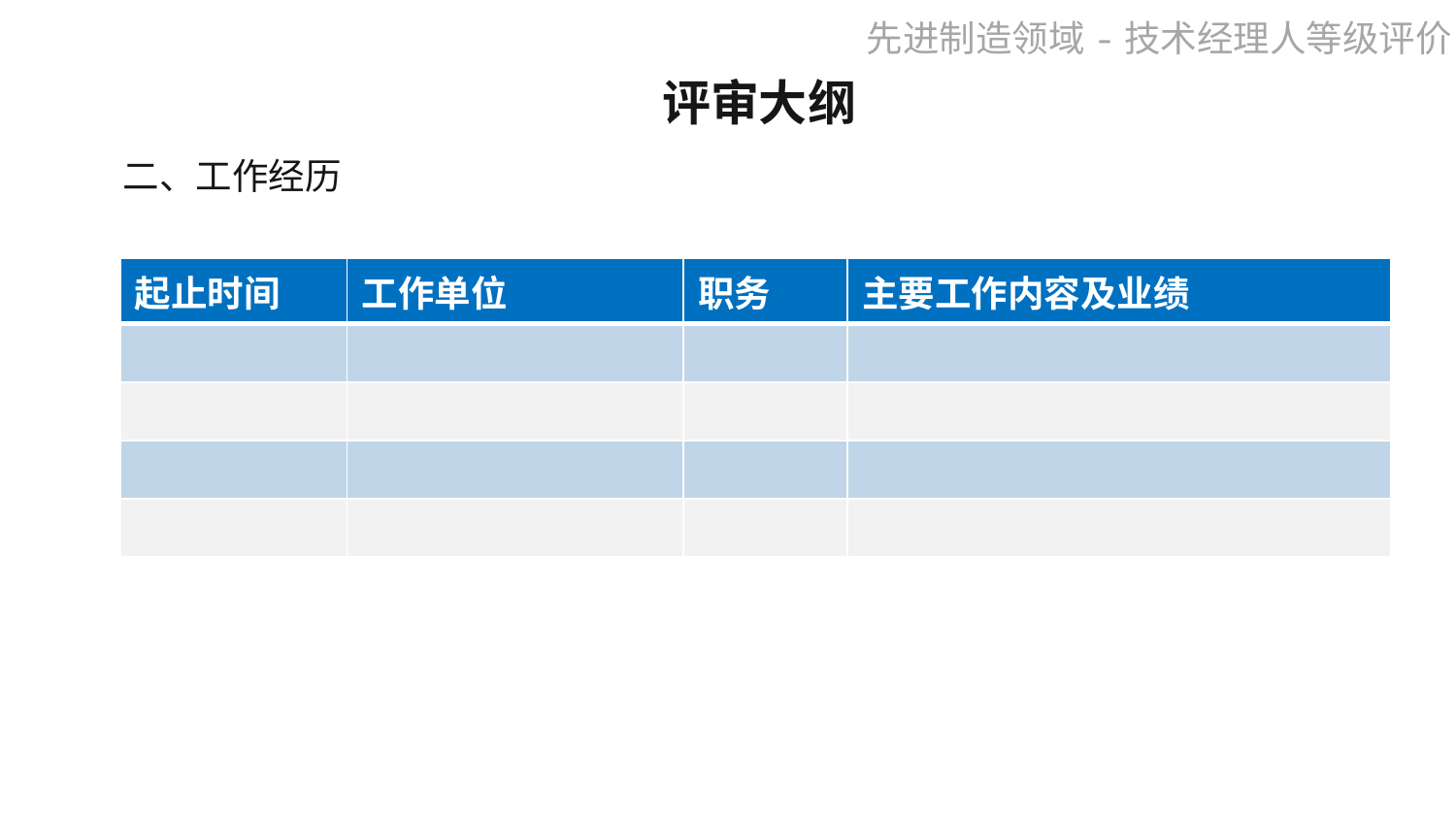

评审大纲
二、工作经历
| 起止时间 | 工作单位 | 职务 | 主要工作内容及业绩 |
| --- | --- | --- | --- |
|  |  |  |  |
|  |  |  |  |
|  |  |  |  |
|  |  |  |  |